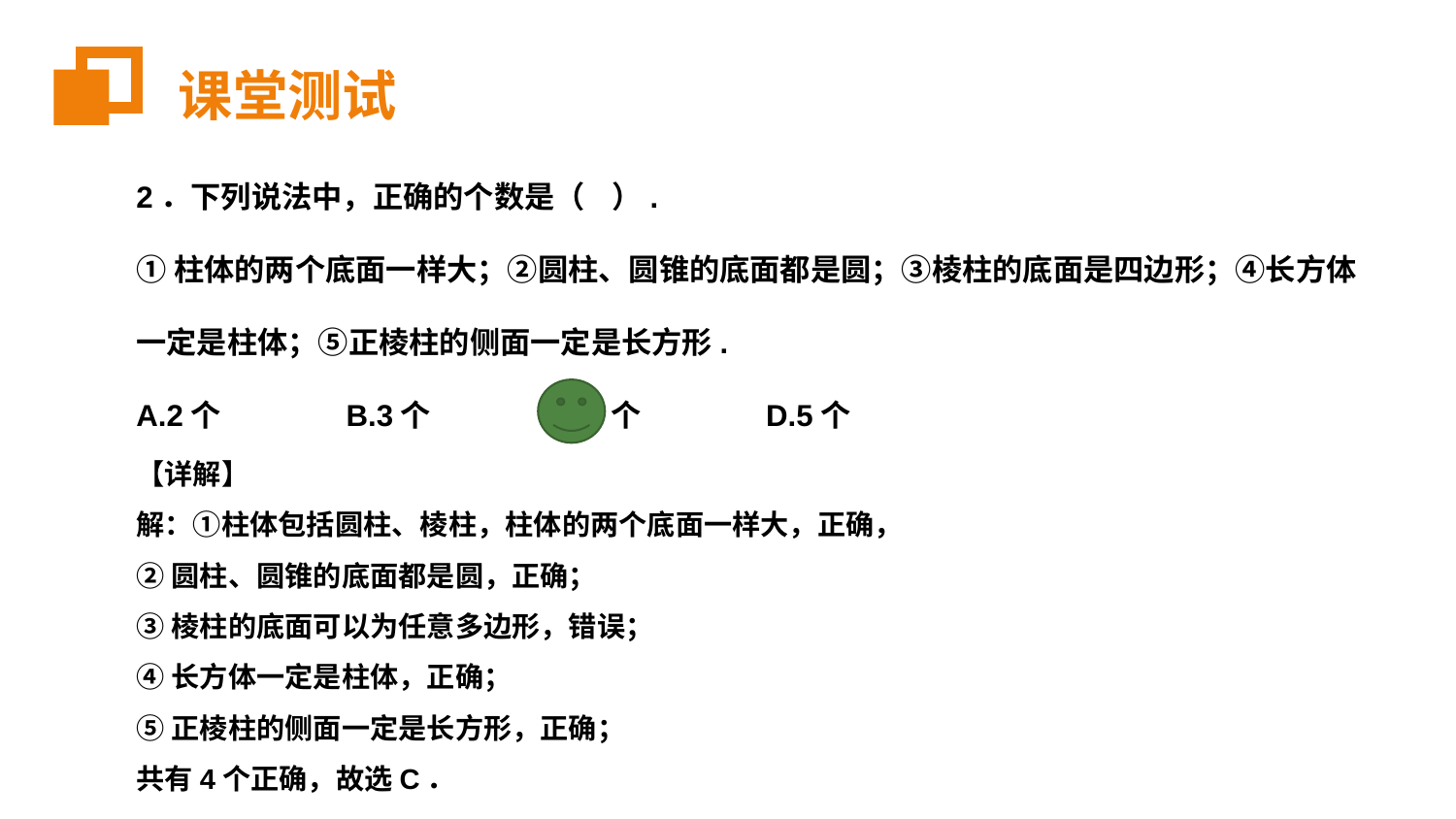

课堂测试
2．下列说法中，正确的个数是（    ）.
①柱体的两个底面一样大；②圆柱、圆锥的底面都是圆；③棱柱的底面是四边形；④长方体一定是柱体；⑤正棱柱的侧面一定是长方形.
A.2个	B.3个	C.4个	D.5个

【详解】
解：①柱体包括圆柱、棱柱，柱体的两个底面一样大，正确，
②圆柱、圆锥的底面都是圆，正确；
③棱柱的底面可以为任意多边形，错误；
④长方体一定是柱体，正确；
⑤正棱柱的侧面一定是长方形，正确；
共有4个正确，故选C．